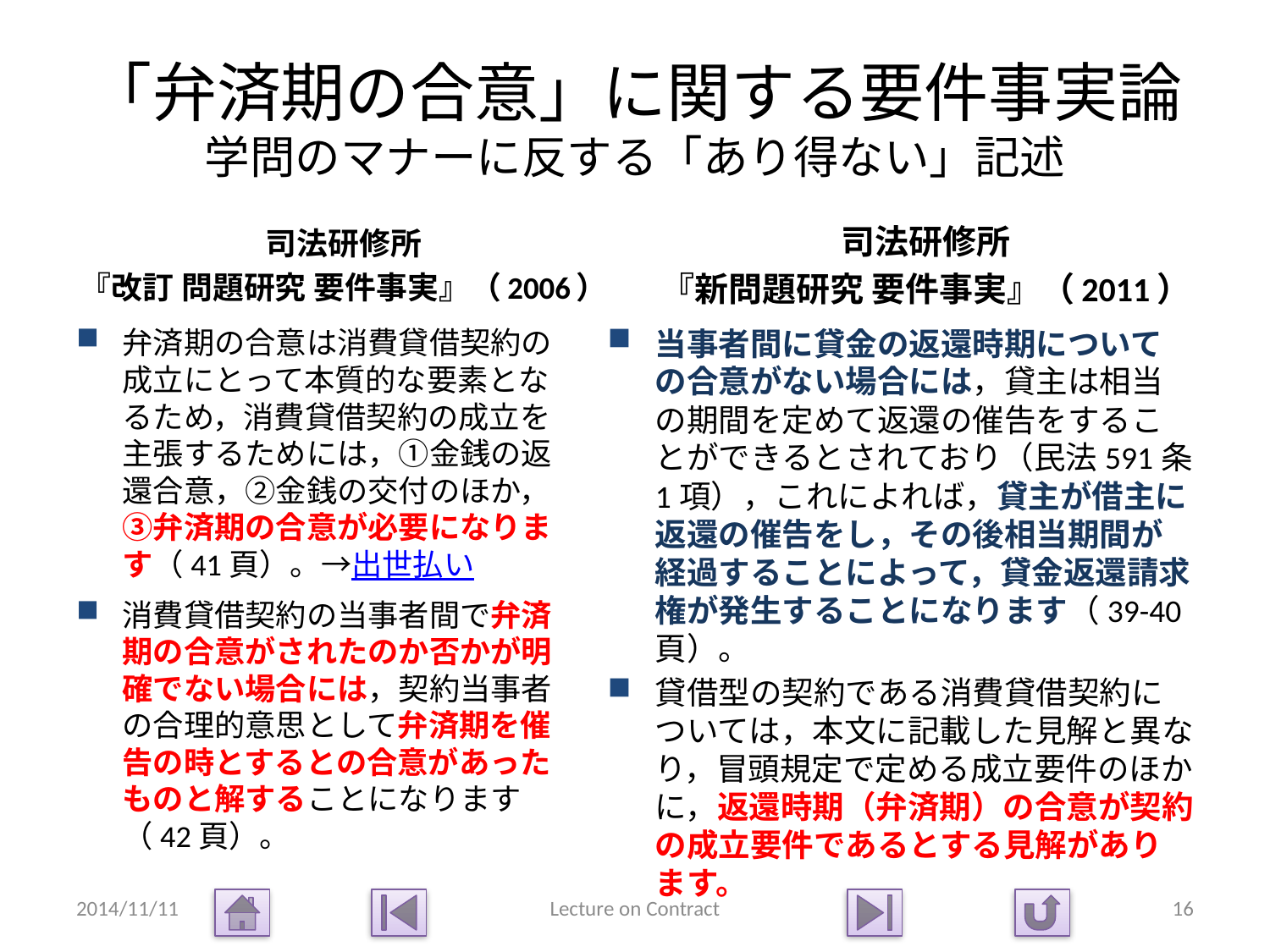

# 「弁済期の合意」に関する要件事実論 学問のマナーに反する「あり得ない」記述
司法研修所
『改訂 問題研究 要件事実』（2006）
司法研修所
『新問題研究 要件事実』（2011）
弁済期の合意は消費貸借契約の成立にとって本質的な要素となるため，消費貸借契約の成立を主張するためには，①金銭の返還合意，②金銭の交付のほか，③弁済期の合意が必要になります（41頁）。→出世払い
消費貸借契約の当事者間で弁済期の合意がされたのか否かが明確でない場合には，契約当事者の合理的意思として弁済期を催告の時とするとの合意があったものと解することになります（42頁）。
当事者間に貸金の返還時期についての合意がない場合には，貸主は相当の期間を定めて返還の催告をすることができるとされており（民法591条1項），これによれば，貸主が借主に返還の催告をし，その後相当期間が経過することによって，貸金返還請求権が発生することになります（39-40頁）。
貸借型の契約である消費貸借契約については，本文に記載した見解と異なり，冒頭規定で定める成立要件のほかに，返還時期（弁済期）の合意が契約の成立要件であるとする見解があります。

2014/11/11
Lecture on Contract
16